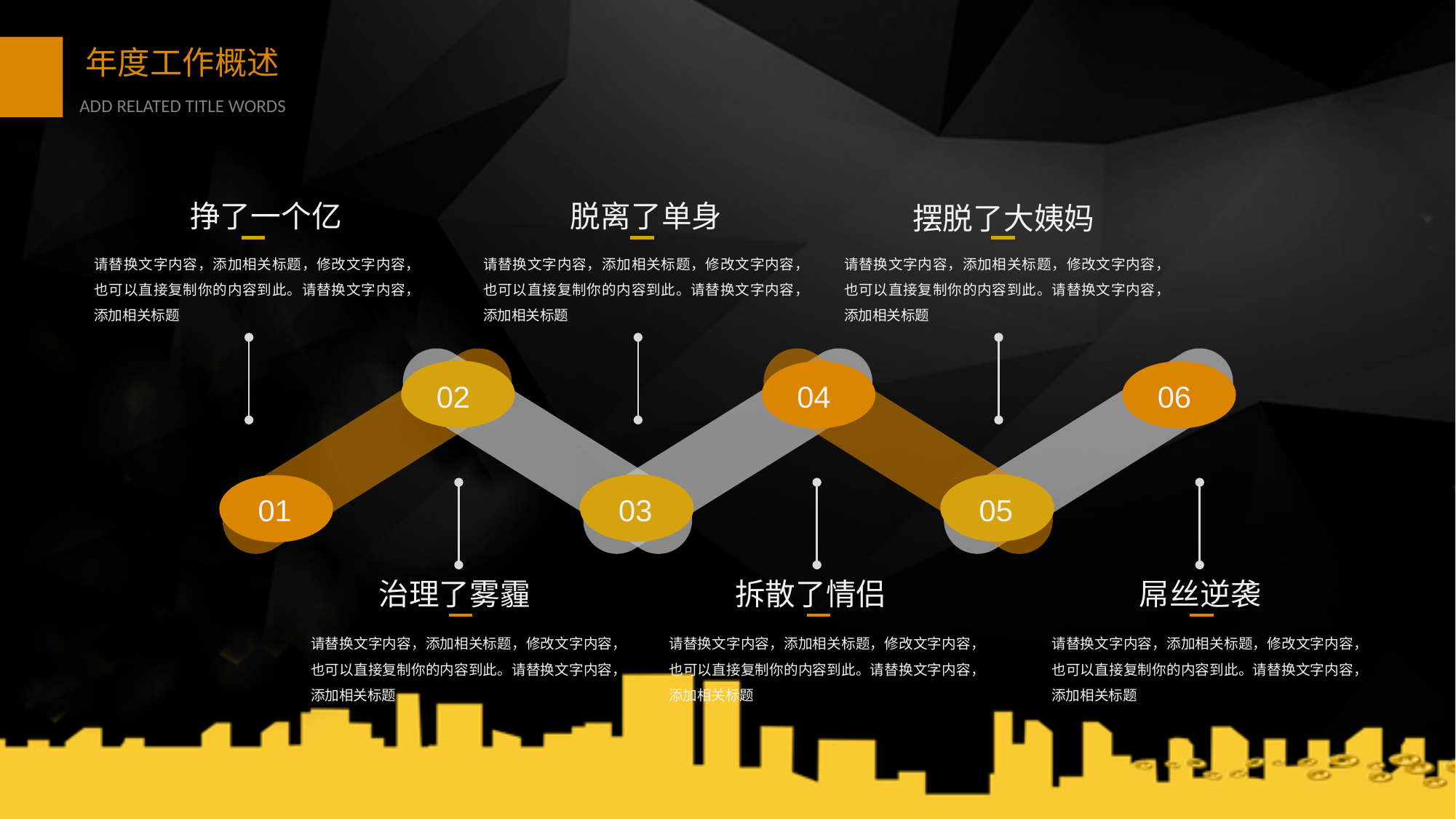

脱离了单身
挣了一个亿
摆脱了大姨妈
请替换文字内容，添加相关标题，修改文字内容，也可以直接复制你的内容到此。请替换文字内容，添加相关标题
请替换文字内容，添加相关标题，修改文字内容，也可以直接复制你的内容到此。请替换文字内容，添加相关标题
请替换文字内容，添加相关标题，修改文字内容，也可以直接复制你的内容到此。请替换文字内容，添加相关标题

02
04
06

01
03
05
治理了雾霾
拆散了情侣
屌丝逆袭
请替换文字内容，添加相关标题，修改文字内容，也可以直接复制你的内容到此。请替换文字内容，添加相关标题
请替换文字内容，添加相关标题，修改文字内容，也可以直接复制你的内容到此。请替换文字内容，添加相关标题
请替换文字内容，添加相关标题，修改文字内容，也可以直接复制你的内容到此。请替换文字内容，添加相关标题